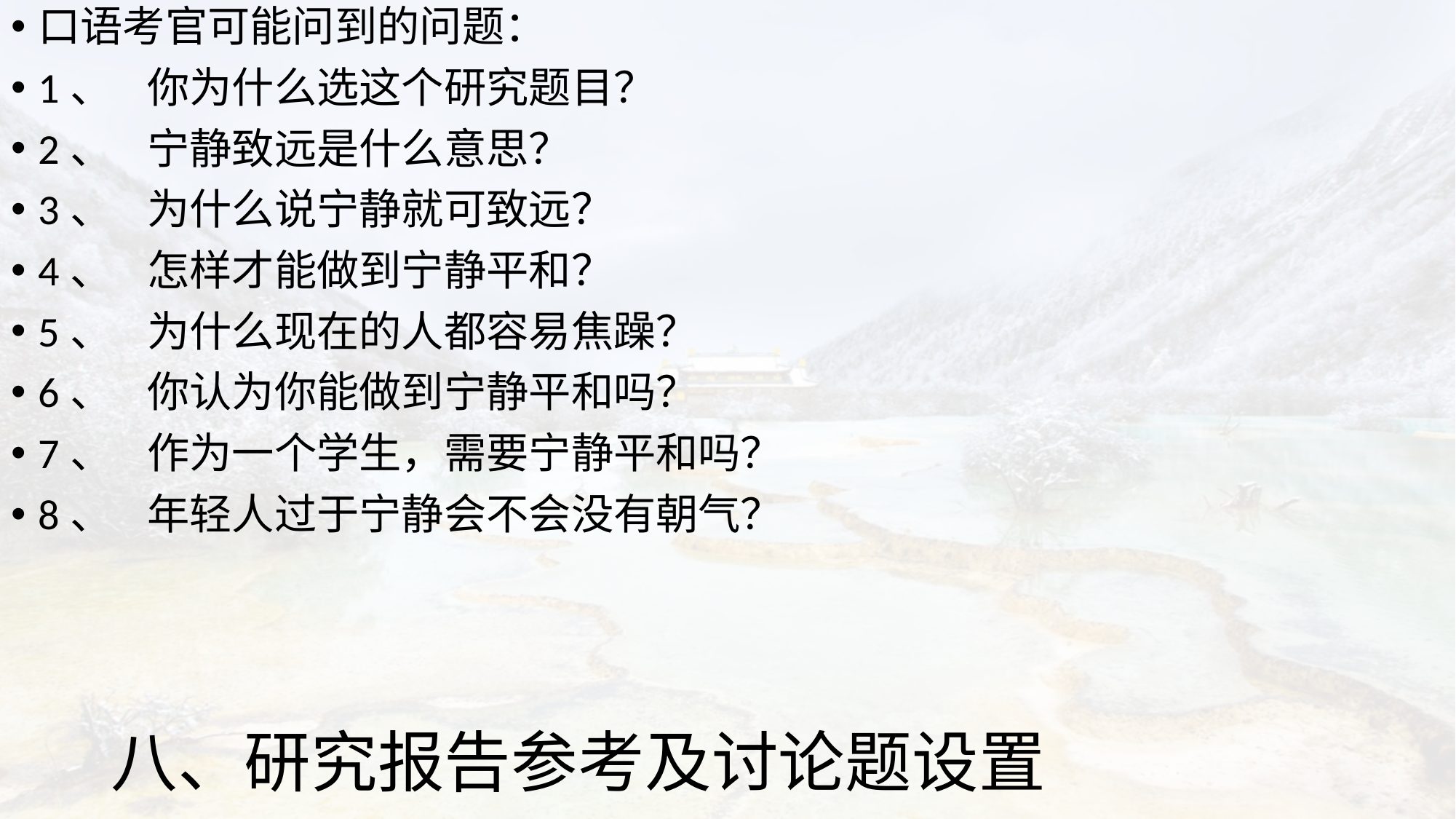

口语考官可能问到的问题：
1、	你为什么选这个研究题目？
2、	宁静致远是什么意思？
3、	为什么说宁静就可致远？
4、	怎样才能做到宁静平和？
5、	为什么现在的人都容易焦躁？
6、	你认为你能做到宁静平和吗？
7、	作为一个学生，需要宁静平和吗？
8、	年轻人过于宁静会不会没有朝气？
# 八、研究报告参考及讨论题设置